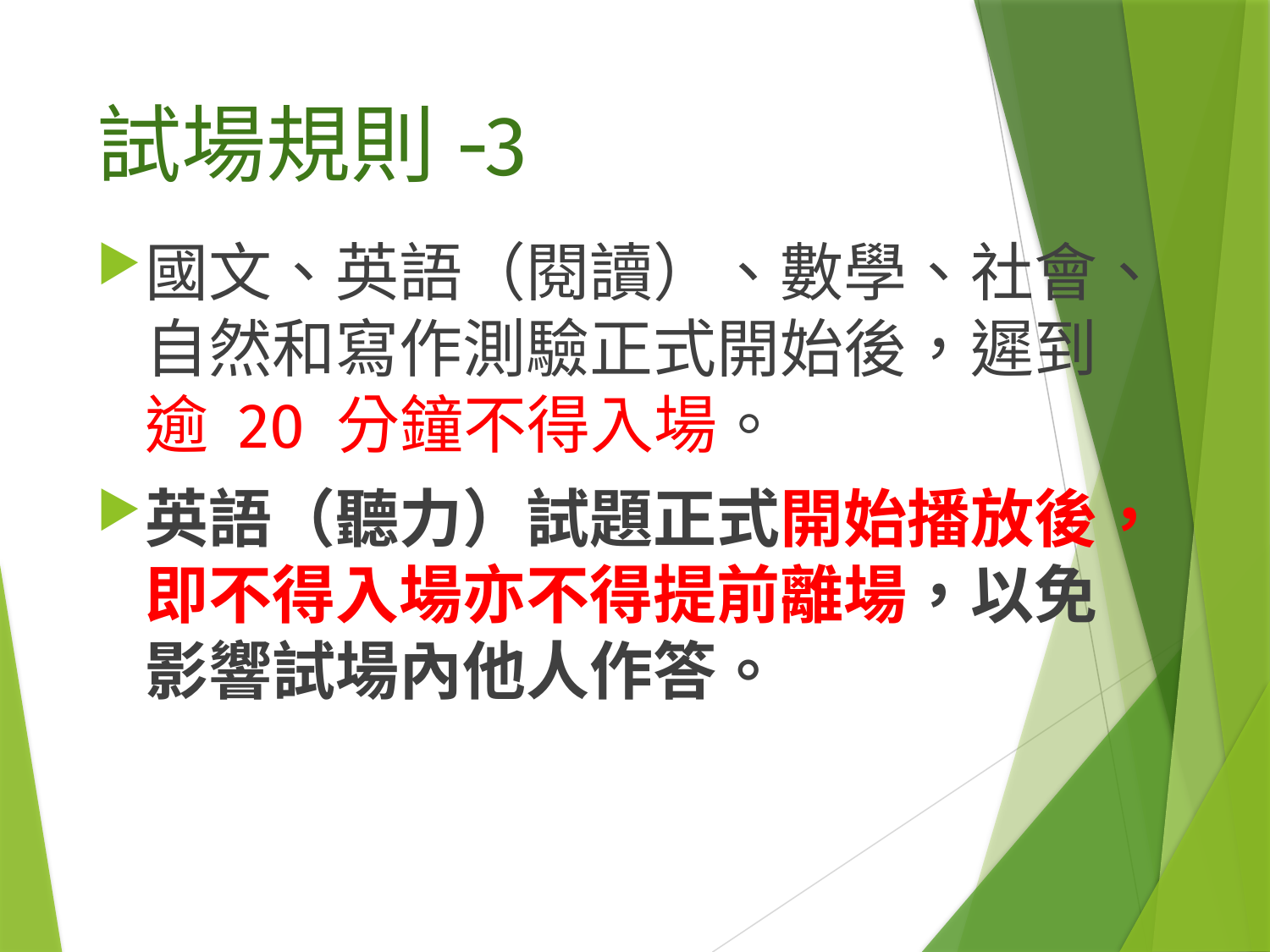

# 試場規則-3
國文、英語（閱讀）、數學、社會、自然和寫作測驗正式開始後，遲到逾 20 分鐘不得入場。
英語（聽力）試題正式開始播放後，即不得入場亦不得提前離場，以免影響試場內他人作答。